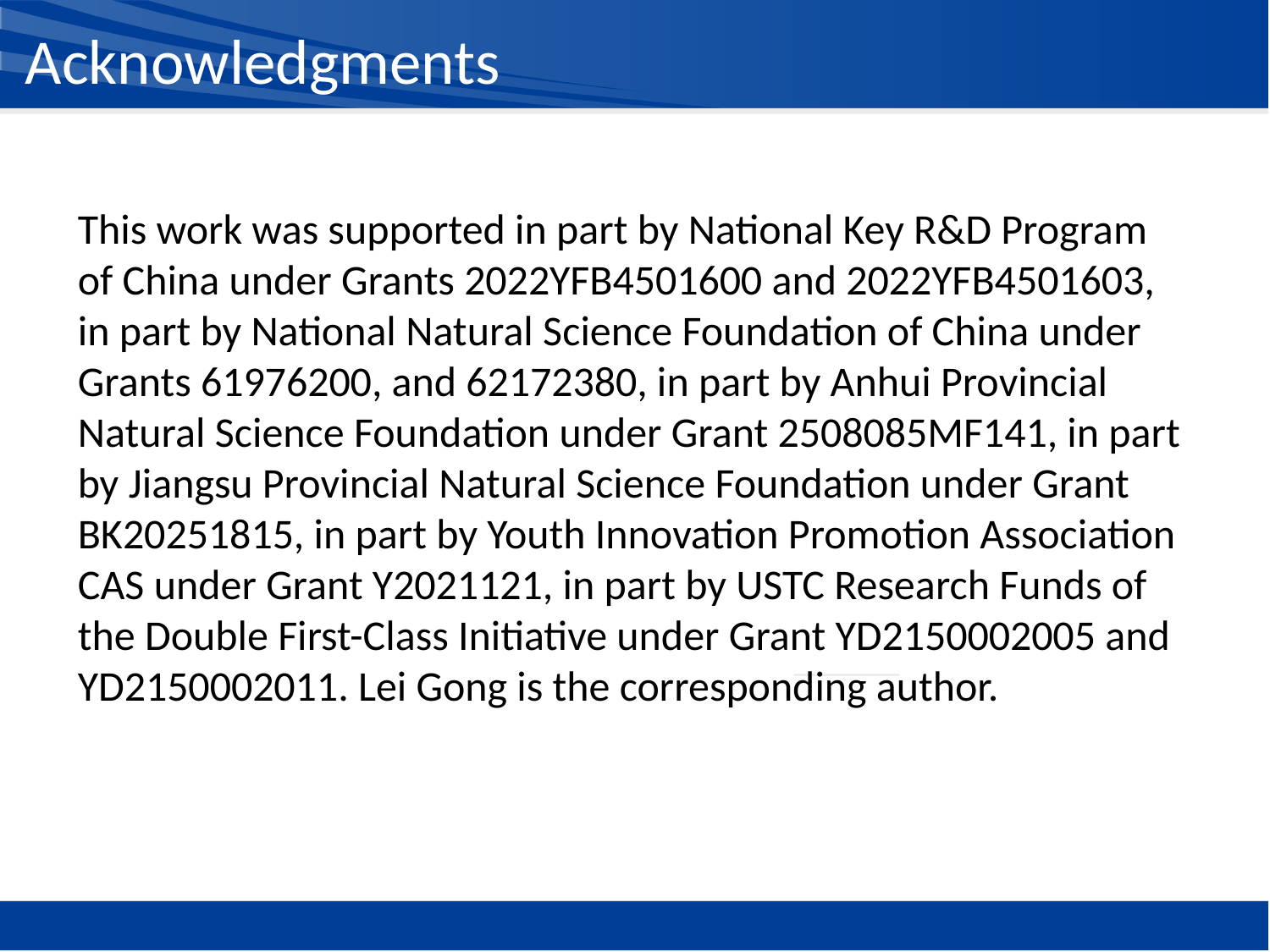

Acknowledgments
This work was supported in part by National Key R&D Program
of China under Grants 2022YFB4501600 and 2022YFB4501603,
in part by National Natural Science Foundation of China under
Grants 61976200, and 62172380, in part by Anhui Provincial
Natural Science Foundation under Grant 2508085MF141, in part
by Jiangsu Provincial Natural Science Foundation under Grant
BK20251815, in part by Youth Innovation Promotion Association
CAS under Grant Y2021121, in part by USTC Research Funds of
the Double First-Class Initiative under Grant YD2150002005 and
YD2150002011. Lei Gong is the corresponding author.
# 问题概述

Page 2/5
2026 FPGA